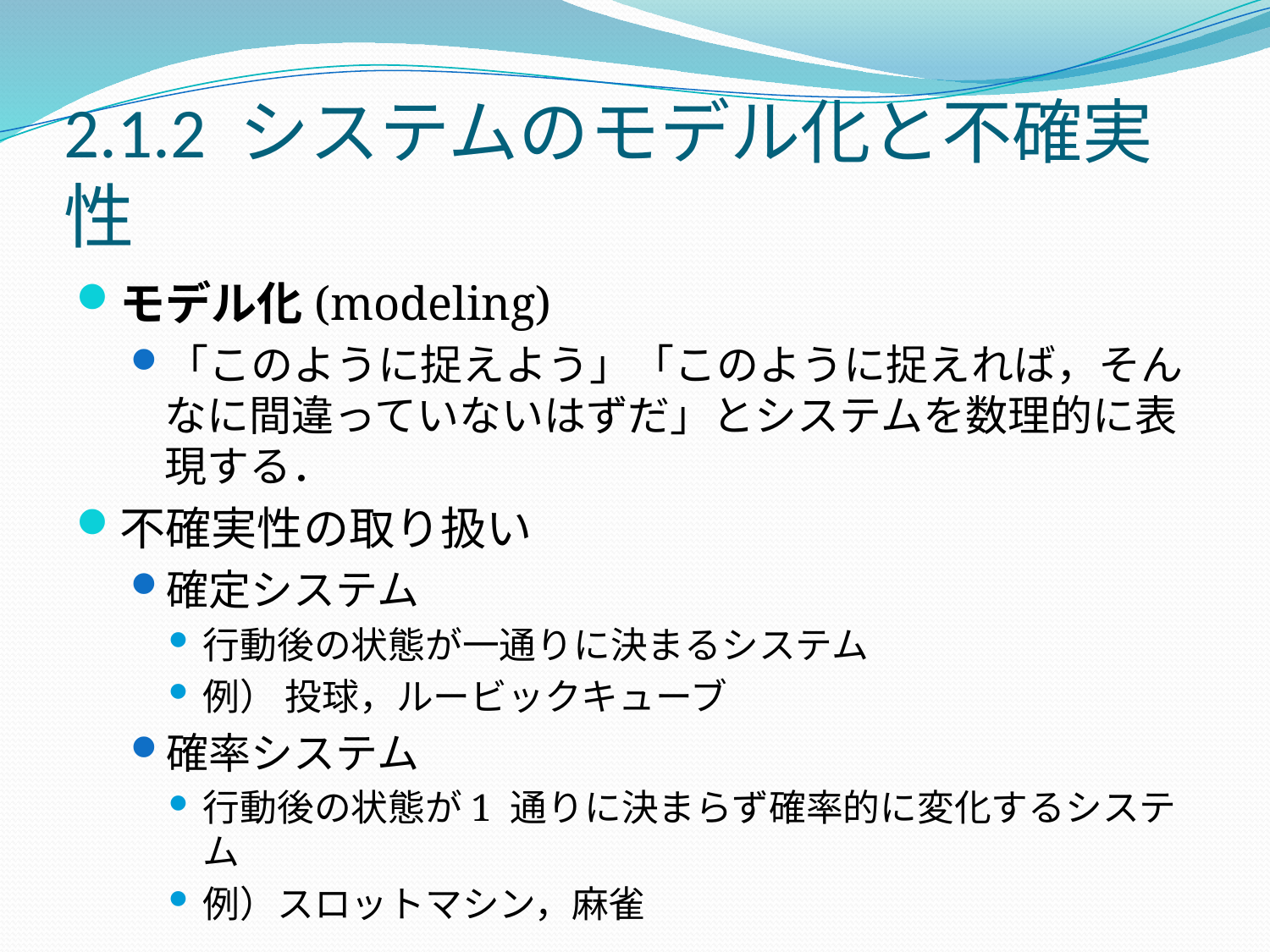

# 2.1.2 システムのモデル化と不確実性
モデル化(modeling)
「このように捉えよう」「このように捉えれば，そんなに間違っていないはずだ」とシステムを数理的に表現する．
不確実性の取り扱い
確定システム
行動後の状態が一通りに決まるシステム
例） 投球，ルービックキューブ
確率システム
行動後の状態が1 通りに決まらず確率的に変化するシステム
例）スロットマシン，麻雀